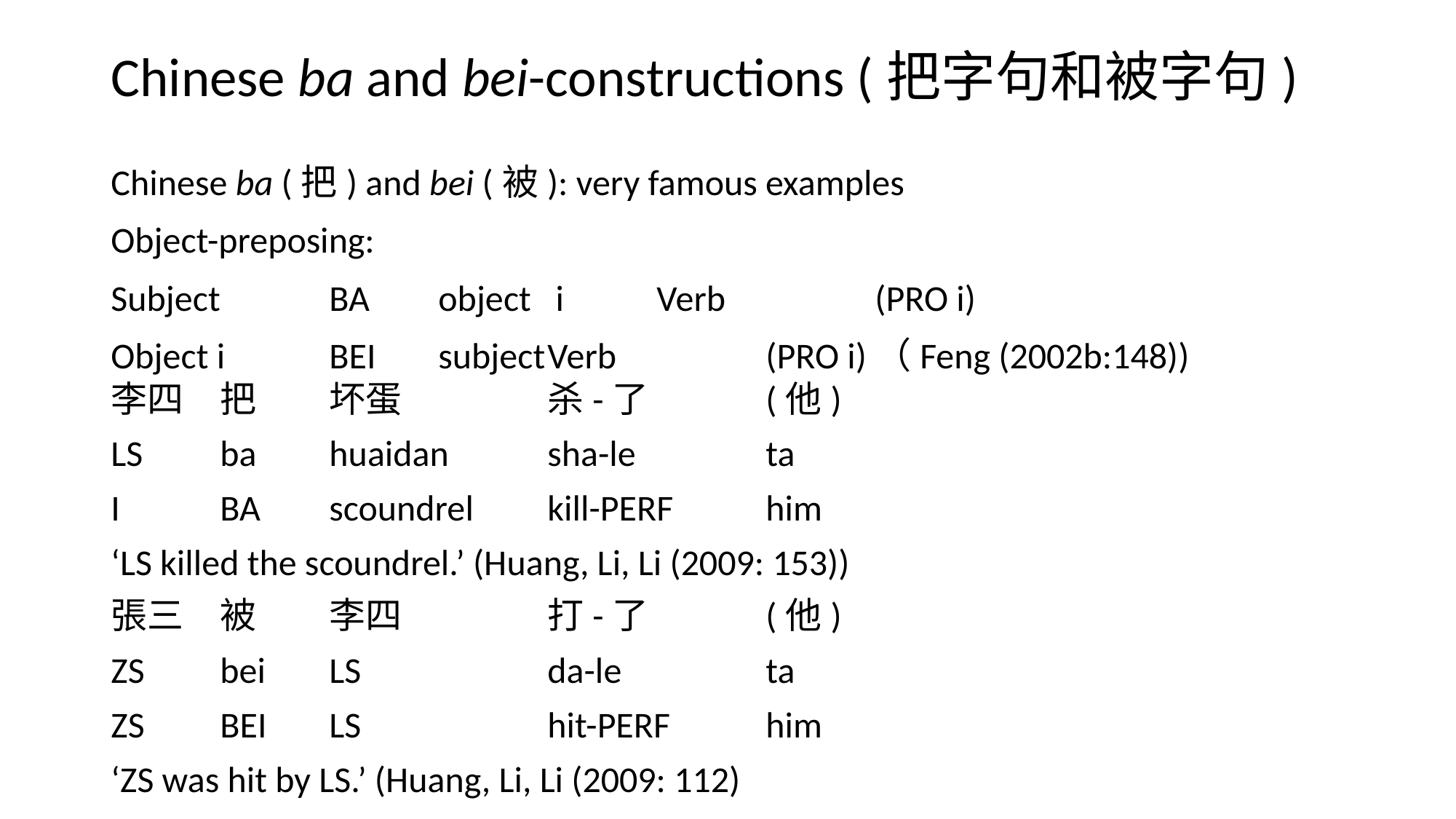

# Chinese ba and bei-constructions (把字句和被字句)
Chinese ba (把) and bei (被): very famous examples
Object-preposing:

Subject	BA	object	 i	Verb		(PRO i)
Object i	BEI	subject	Verb		(PRO i)	（Feng (2002b:148))
李四	把	坏蛋		杀-了		(他)
LS	ba	huaidan	sha-le		ta
I	BA	scoundrel	kill-PERF	him
‘LS killed the scoundrel.’ (Huang, Li, Li (2009: 153))
張三	被	李四		打-了		(他)
ZS	bei	LS		da-le		ta
ZS	BEI	LS		hit-PERF	him
‘ZS was hit by LS.’ (Huang, Li, Li (2009: 112)